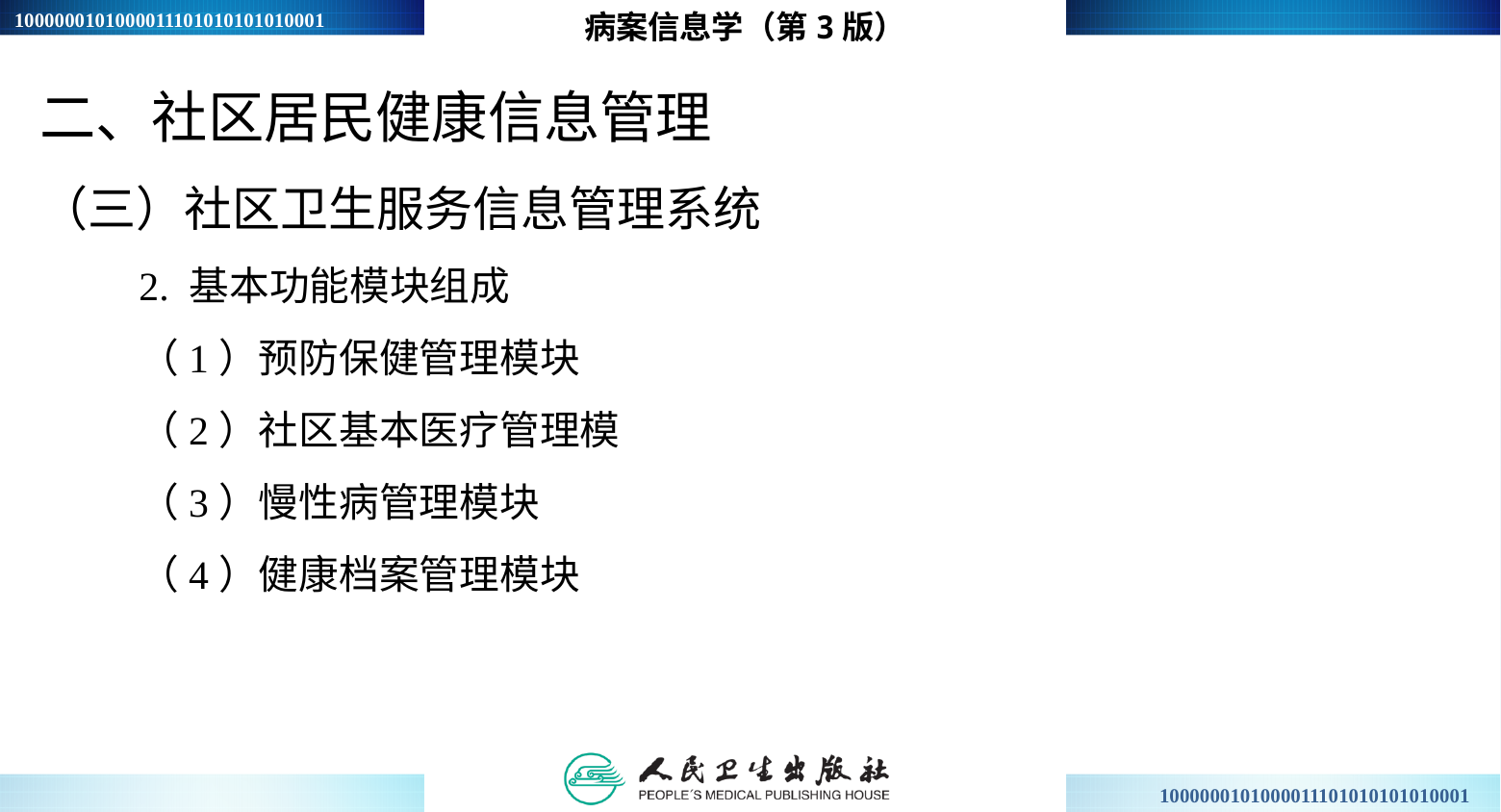

病案信息学（第3版）
二、社区居民健康信息管理
（三）社区卫生服务信息管理系统
2. 基本功能模块组成
（1）预防保健管理模块
（2）社区基本医疗管理模
（3）慢性病管理模块
（4）健康档案管理模块